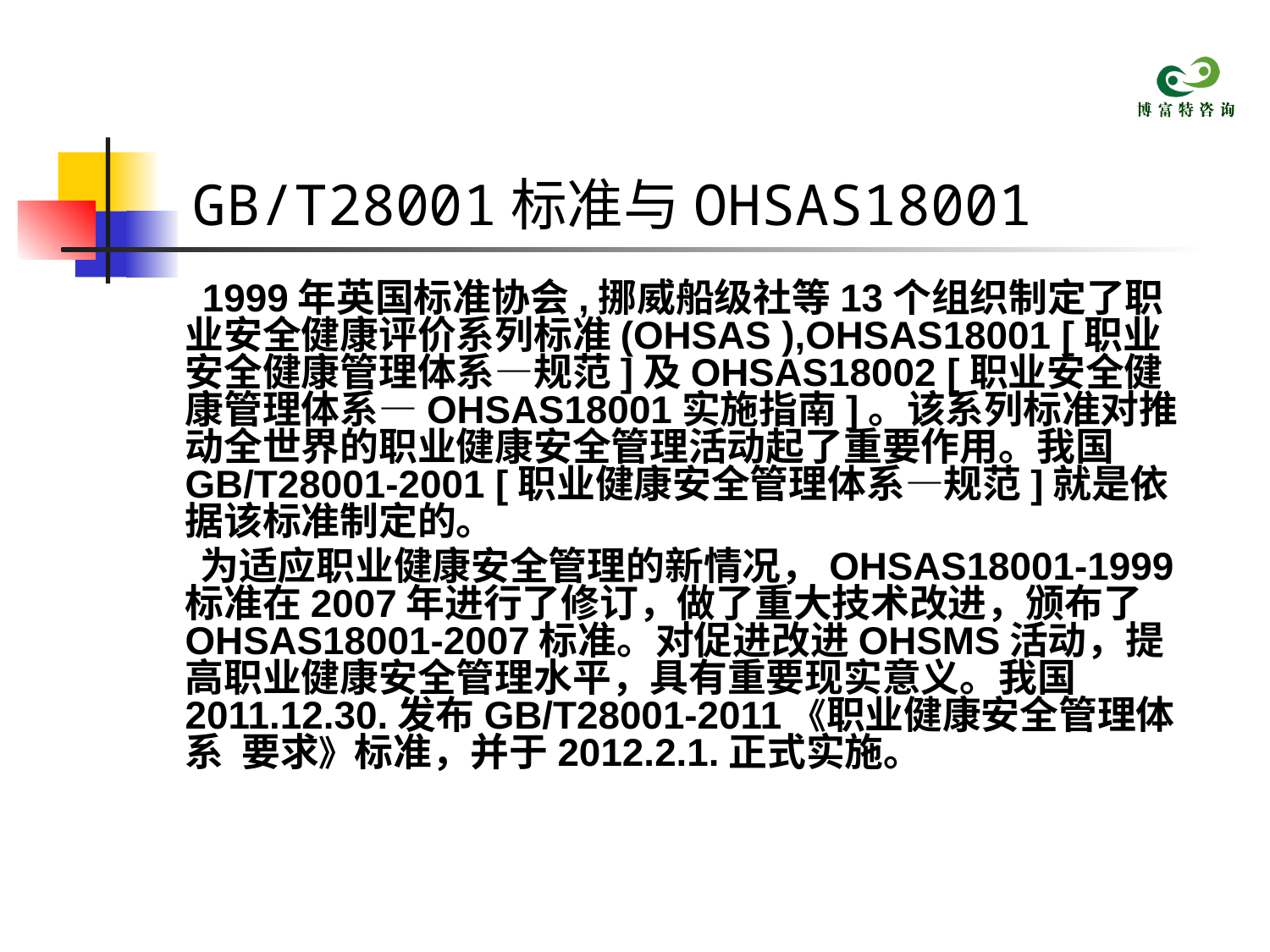

# GB/T28001标准与OHSAS18001
      1999年英国标准协会,挪威船级社等13个组织制定了职业安全健康评价系列标准(OHSAS ),OHSAS18001 [职业安全健康管理体系—规范]及OHSAS18002 [职业安全健康管理体系—OHSAS18001实施指南]。该系列标准对推动全世界的职业健康安全管理活动起了重要作用。我国GB/T28001-2001 [职业健康安全管理体系—规范]就是依据该标准制定的。
      为适应职业健康安全管理的新情况，OHSAS18001-1999标准在2007年进行了修订，做了重大技术改进，颁布了OHSAS18001-2007标准。对促进改进OHSMS活动，提高职业健康安全管理水平，具有重要现实意义。我国2011.12.30.发布GB/T28001-2011《职业健康安全管理体系  要求》标准，并于2012.2.1.正式实施。

5